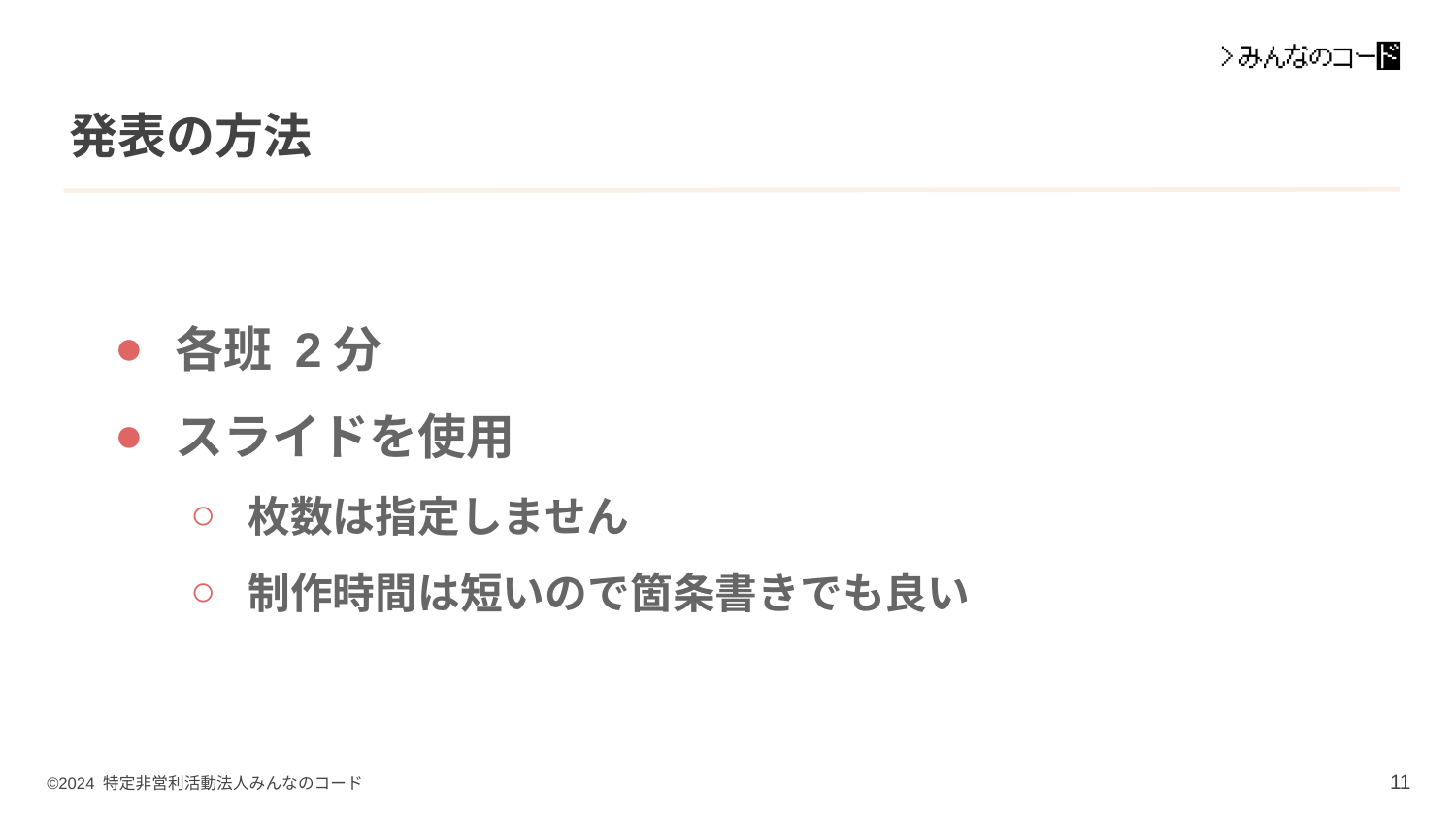

# 発表の方法
各班 2分
スライドを使用
枚数は指定しません
制作時間は短いので箇条書きでも良い